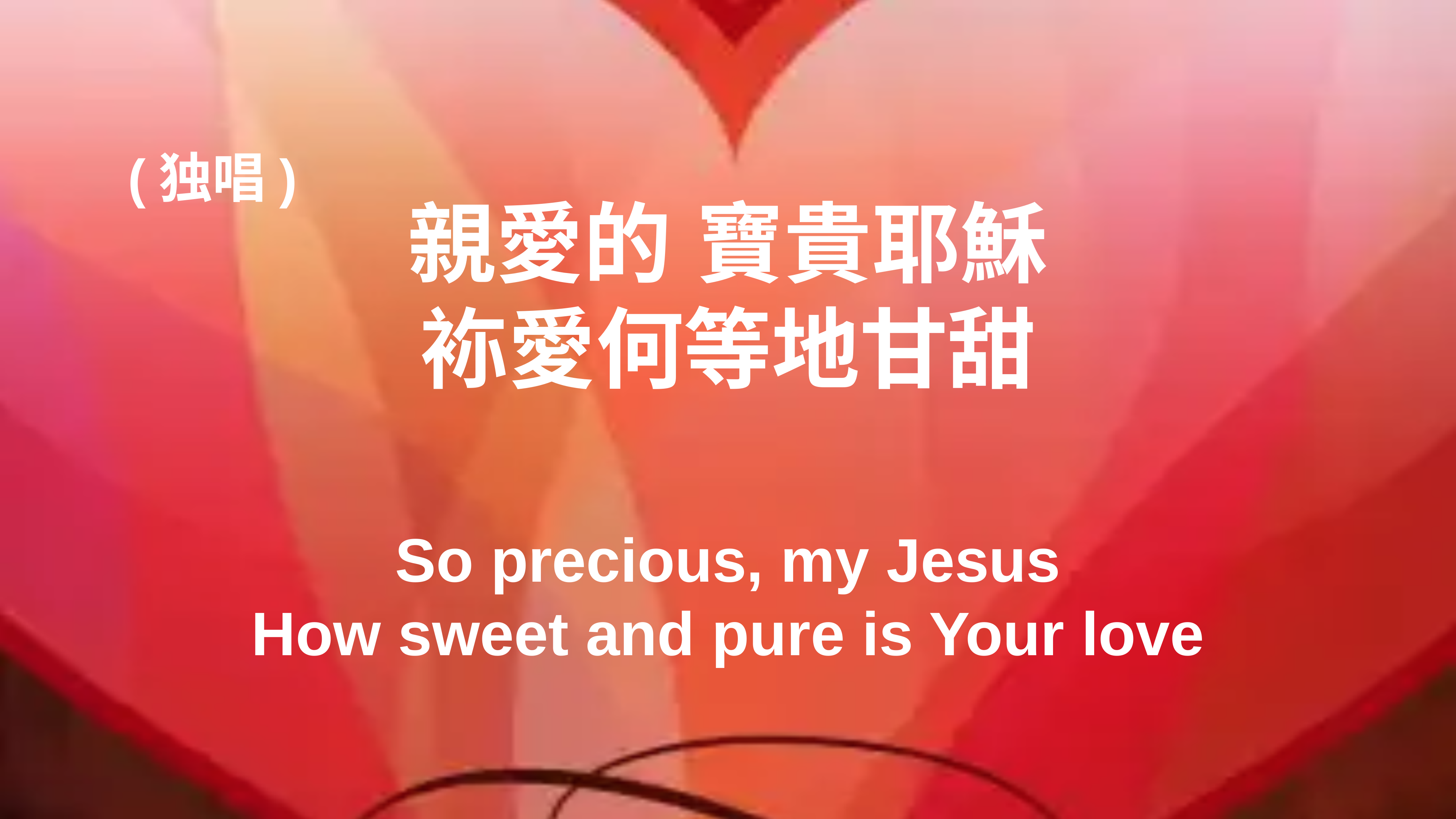

# 親愛的 寶貴耶穌
袮愛何等地甘甜
(独唱)
So precious, my Jesus
How sweet and pure is Your love
2